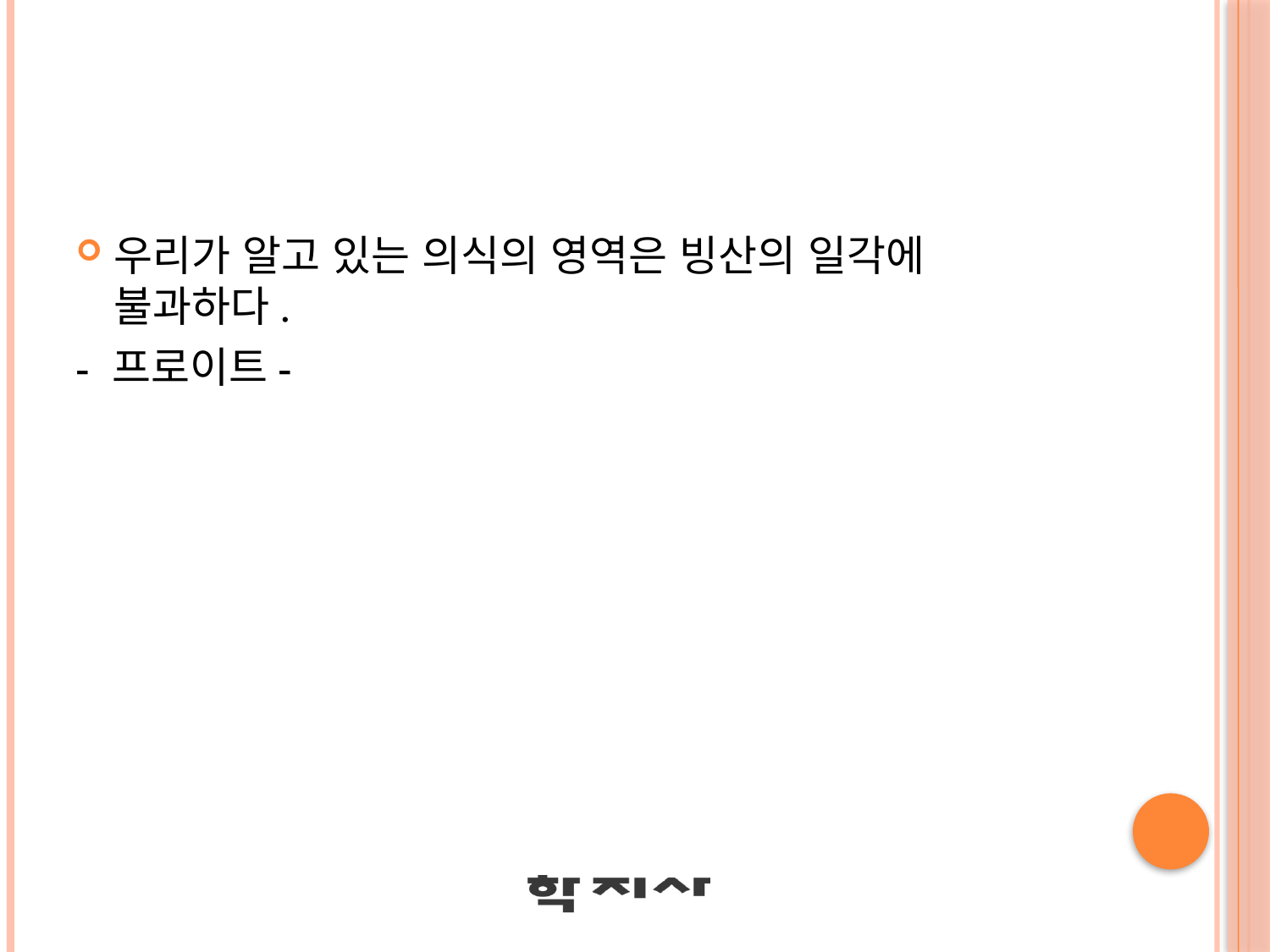

우리가 알고 있는 의식의 영역은 빙산의 일각에 불과하다.
- 프로이트-